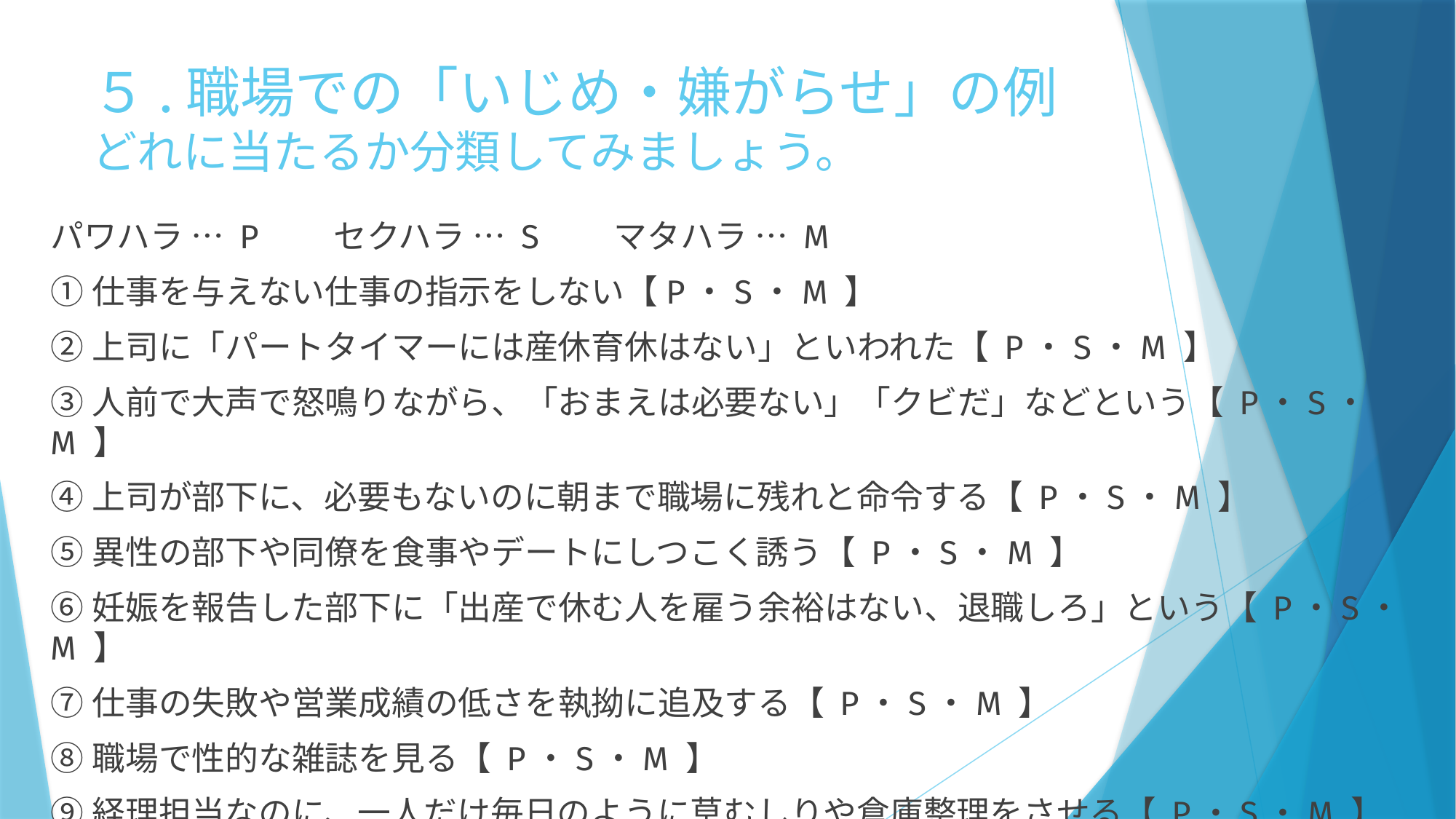

# ５.職場での「いじめ・嫌がらせ」の例 どれに当たるか分類してみましょう。
パワハラ … P　　セクハラ … S　　マタハラ … M
①仕事を与えない仕事の指示をしない【P・S・M 】
②上司に「パートタイマーには産休育休はない」といわれた【 P・S・M 】
③人前で大声で怒鳴りながら、「おまえは必要ない」「クビだ」などという【 P・S・M 】
④上司が部下に、必要もないのに朝まで職場に残れと命令する【 P・S・M 】
⑤異性の部下や同僚を食事やデートにしつこく誘う【 P・S・M 】
⑥妊娠を報告した部下に「出産で休む人を雇う余裕はない、退職しろ」という【 P・S・M 】
⑦仕事の失敗や営業成績の低さを執拗に追及する【 P・S・M 】
⑧職場で性的な雑誌を見る【 P・S・M 】
⑨経理担当なのに、一人だけ毎日のように草むしりや倉庫整理をさせる【 P・S・M 】